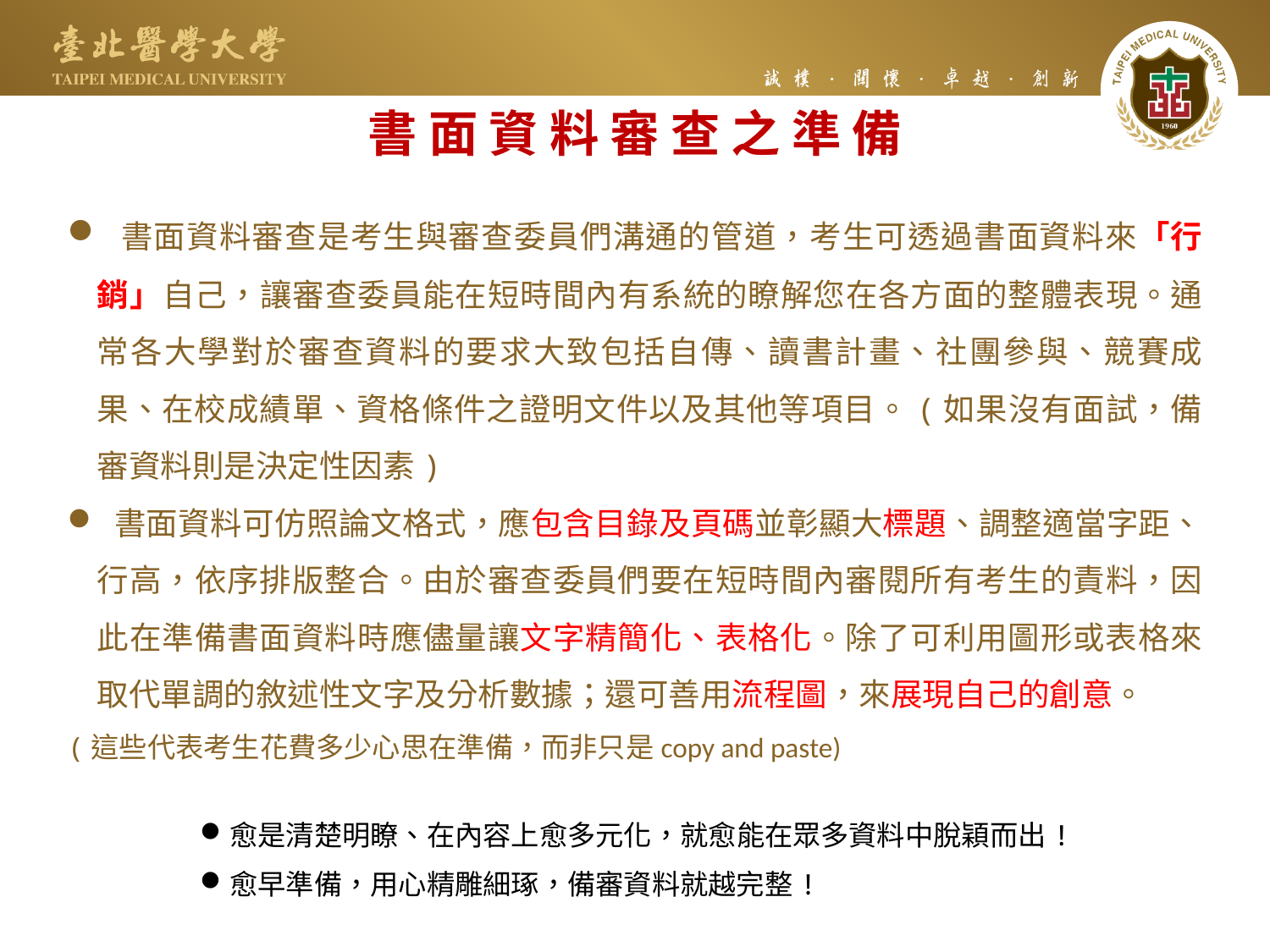

書 面 資 料 審 查 之 準 備
 書面資料審查是考生與審查委員們溝通的管道，考生可透過書面資料來「行銷」自己，讓審查委員能在短時間內有系統的瞭解您在各方面的整體表現。通常各大學對於審查資料的要求大致包括自傳、讀書計畫、社團參與、競賽成果、在校成績單、資格條件之證明文件以及其他等項目。(如果沒有面試，備審資料則是決定性因素)
 書面資料可仿照論文格式，應包含目錄及頁碼並彰顯大標題、調整適當字距、行高，依序排版整合。由於審查委員們要在短時間內審閱所有考生的責料，因此在準備書面資料時應儘量讓文字精簡化、表格化。除了可利用圖形或表格來取代單調的敘述性文字及分析數據；還可善用流程圖，來展現自己的創意。
(這些代表考生花費多少心思在準備，而非只是copy and paste)
愈是清楚明瞭、在內容上愈多元化，就愈能在眾多資料中脫穎而出!
愈早準備，用心精雕細琢，備審資料就越完整!